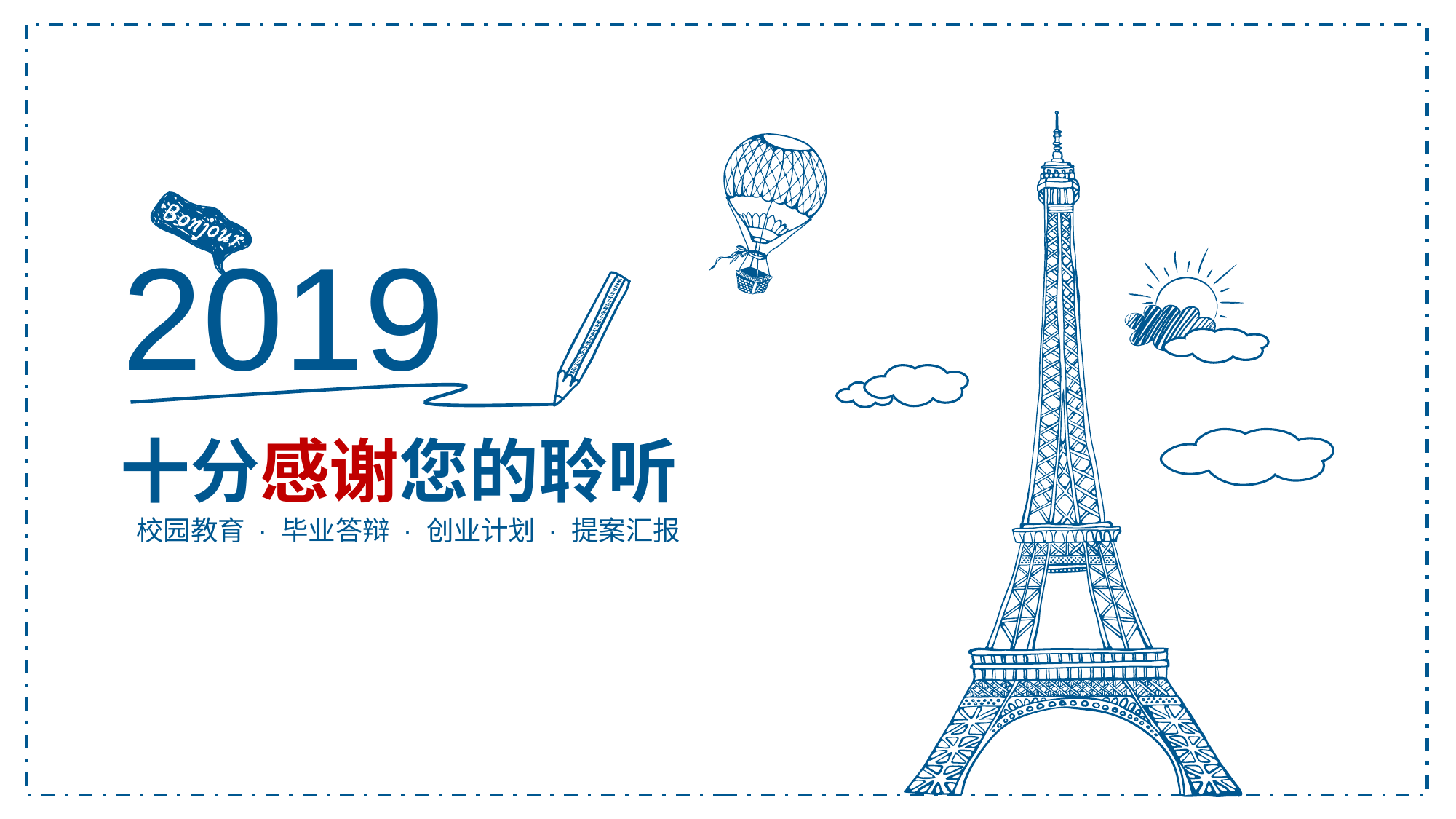

2019

十分感谢您的聆听

校园教育 · 毕业答辩 · 创业计划 · 提案汇报